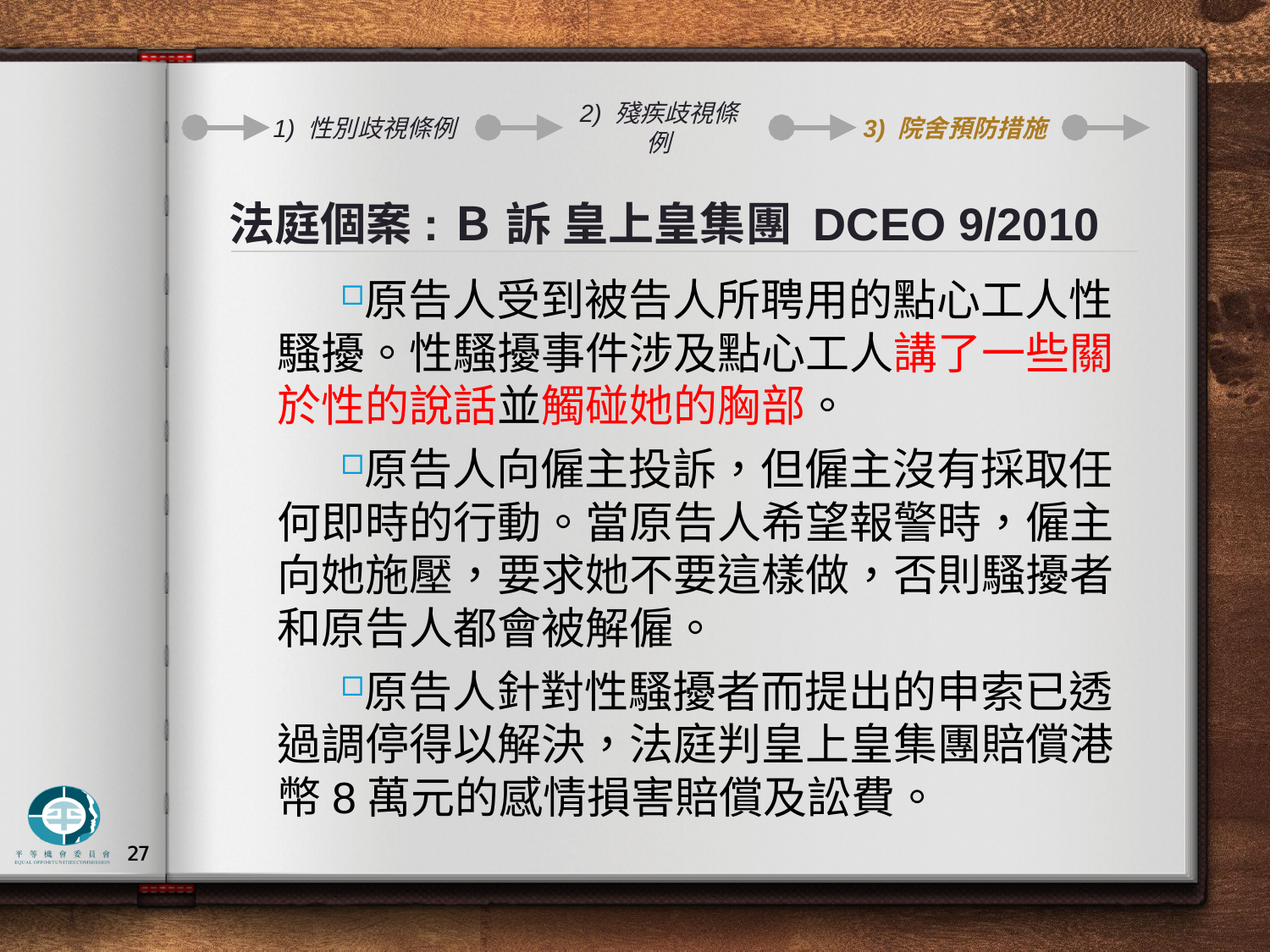

1) 性別歧視條例
2) 殘疾歧視條例
3) 院舍預防措施
# 法庭個案:Ｂ 訴 皇上皇集團 DCEO 9/2010
原告人受到被告人所聘用的點心工人性騷擾。性騷擾事件涉及點心工人講了一些關於性的說話並觸碰她的胸部。
原告人向僱主投訴，但僱主沒有採取任何即時的行動。當原告人希望報警時，僱主向她施壓，要求她不要這樣做，否則騷擾者和原告人都會被解僱。
原告人針對性騷擾者而提出的申索已透過調停得以解決，法庭判皇上皇集團賠償港幣8萬元的感情損害賠償及訟費。